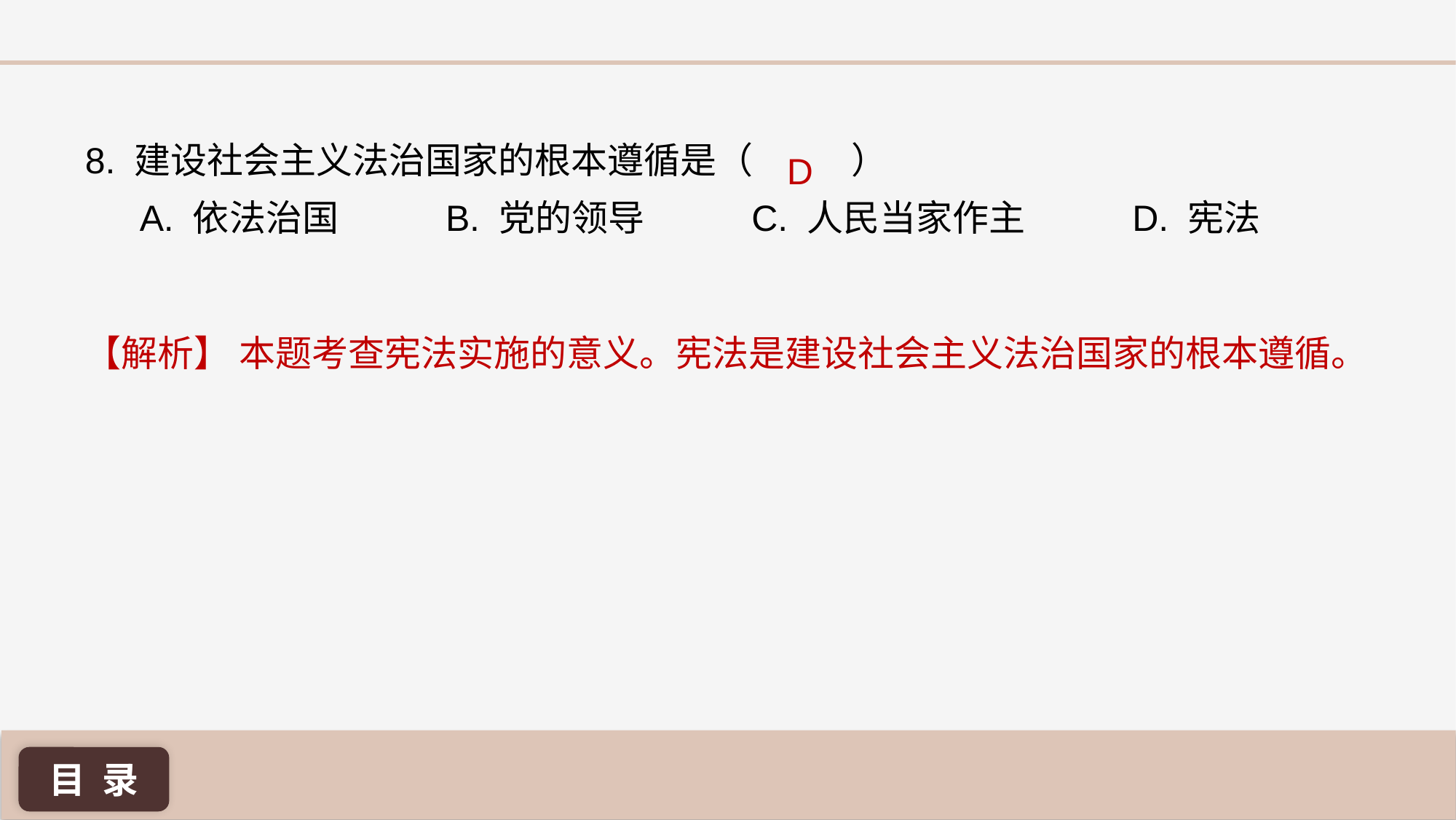

8. 建设社会主义法治国家的根本遵循是（            ）
A. 依法治国            B. 党的领导            C. 人民当家作主            D. 宪法
D
【解析】 本题考查宪法实施的意义。宪法是建设社会主义法治国家的根本遵循。